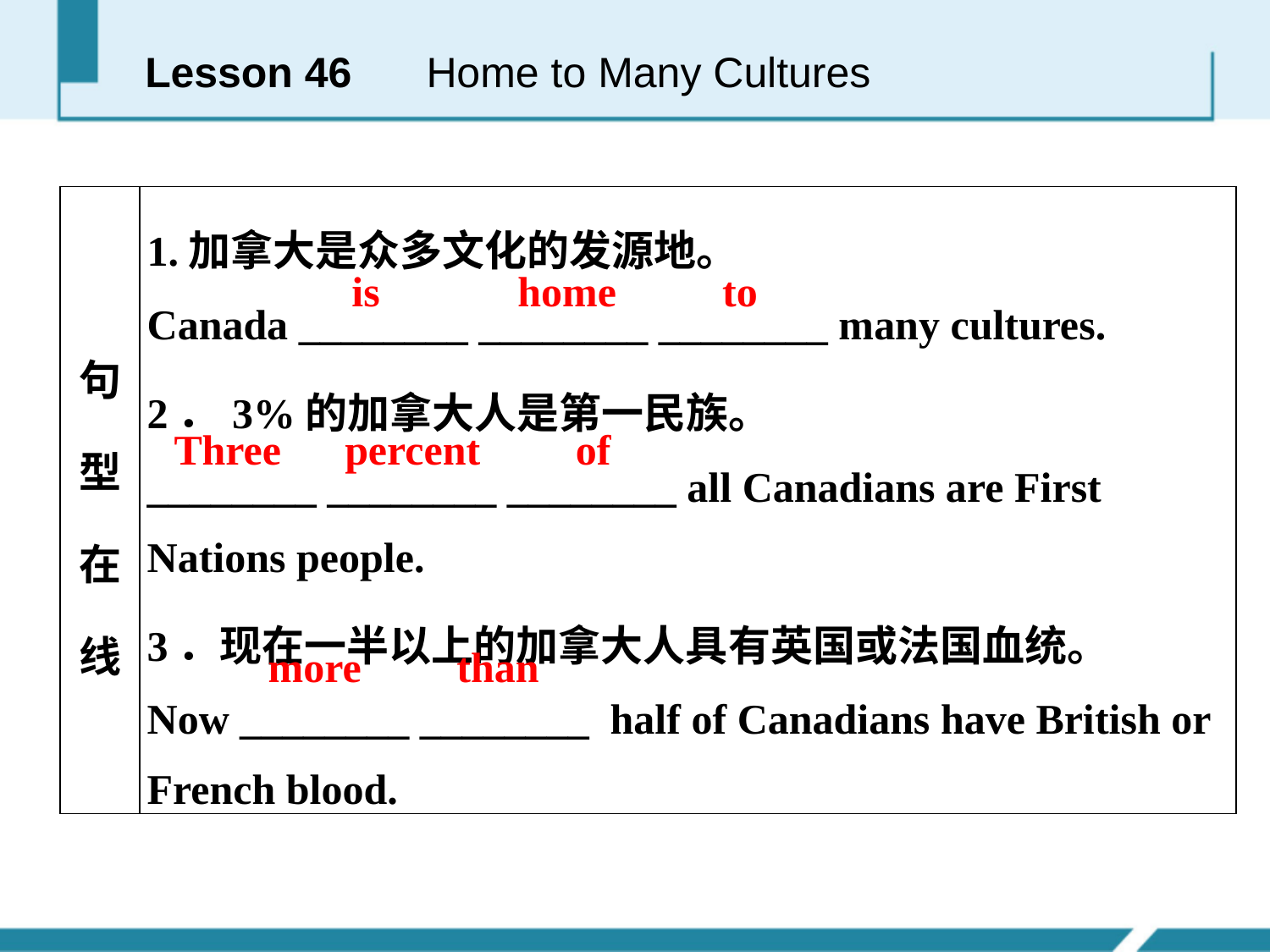

Lesson 46 　Home to Many Cultures
| 句型在线 | 1.加拿大是众多文化的发源地。 Canada \_\_\_\_\_\_\_\_ \_\_\_\_\_\_\_\_ \_\_\_\_\_\_\_\_ many cultures. 2．3%的加拿大人是第一民族。 \_\_\_\_\_\_\_\_ \_\_\_\_\_\_\_\_ \_\_\_\_\_\_\_\_ all Canadians are First Nations people. 3．现在一半以上的加拿大人具有英国或法国血统。 Now \_\_\_\_\_\_\_\_ \_\_\_\_\_\_\_\_ half of Canadians have British or French blood. |
| --- | --- |
is             home          to
Three      percent         of
more         than